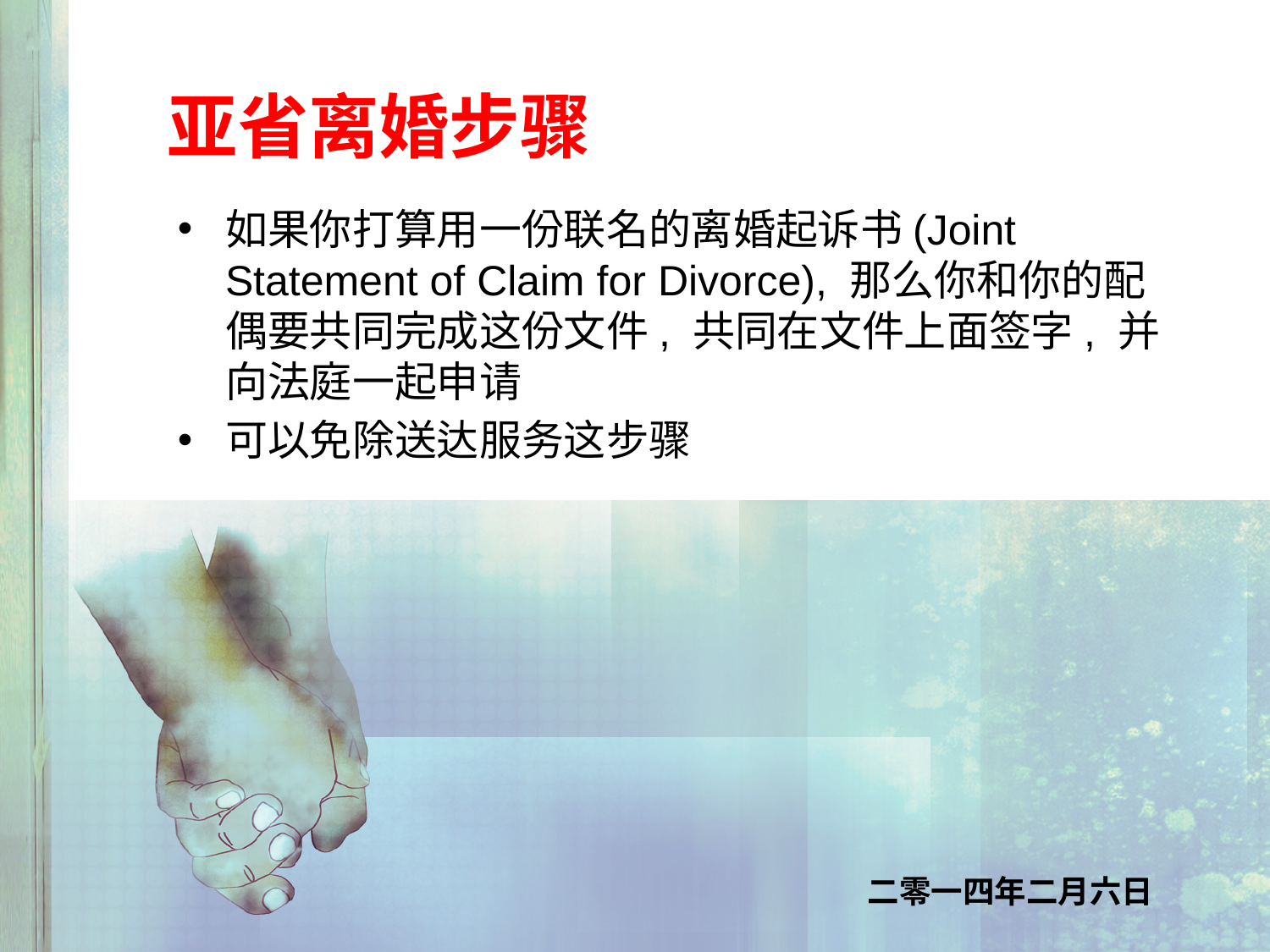

亚省离婚步骤

如果你打算用一份联名的离婚起诉书(Joint Statement of Claim for Divorce), 那么你和你的配偶要共同完成这份文件, 共同在文件上面签字, 并向法庭一起申请
可以免除送达服务这步骤
二零一四年二月六日